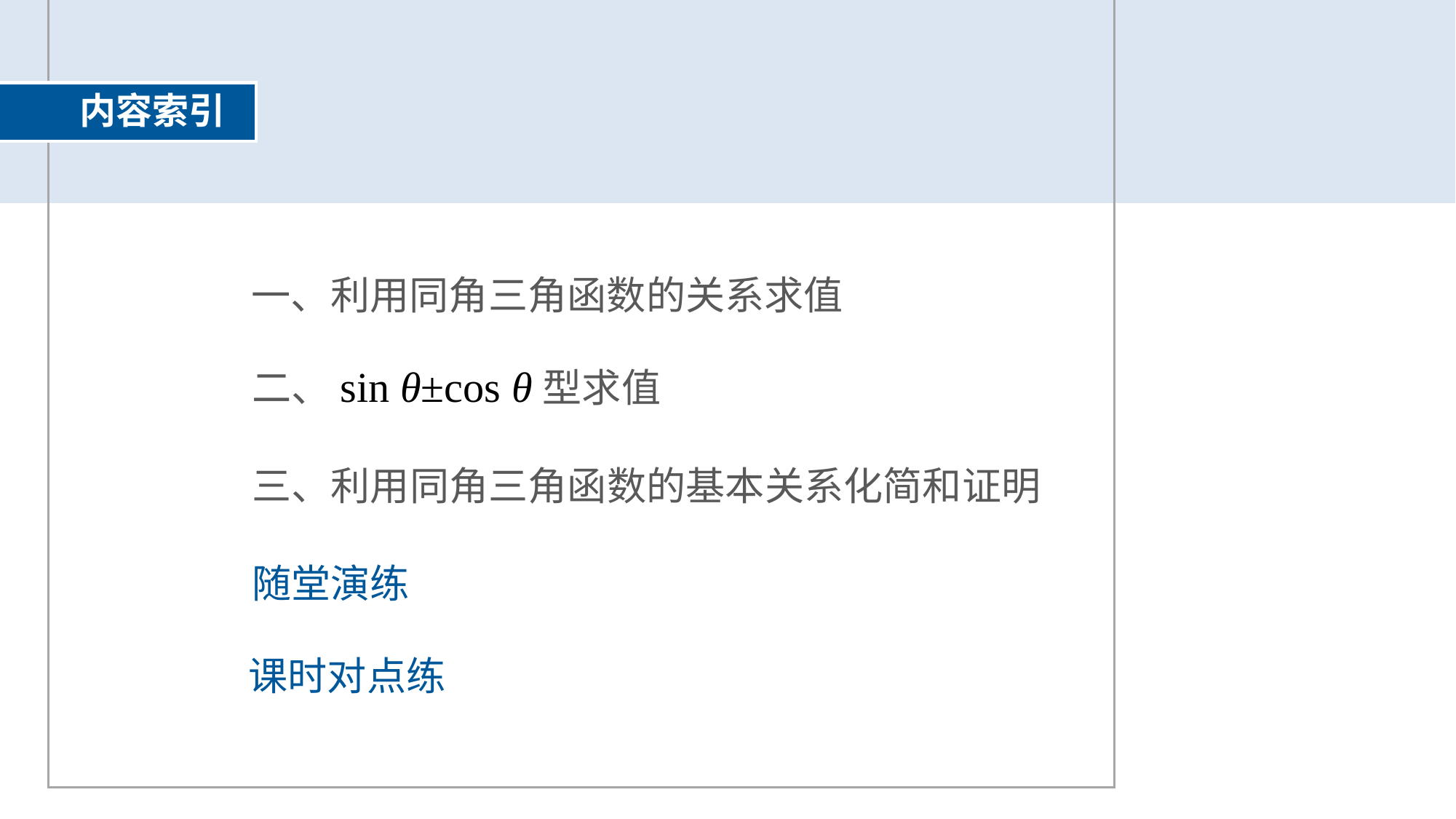

内容索引

一、利用同角三角函数的关系求值
二、sin θ±cos θ型求值
三、利用同角三角函数的基本关系化简和证明
随堂演练
课时对点练